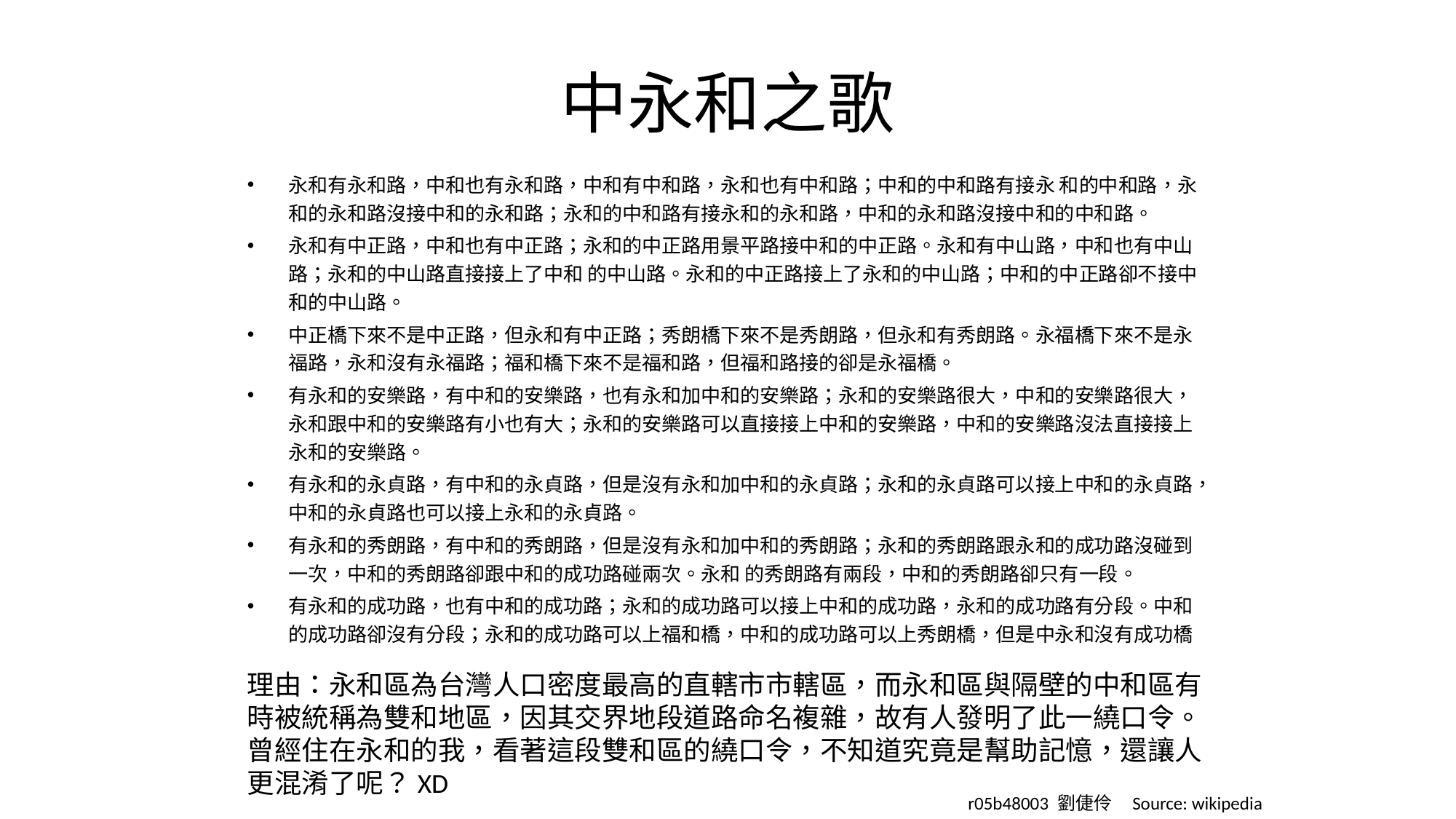

# 中永和之歌
永和有永和路，中和也有永和路，中和有中和路，永和也有中和路；中和的中和路有接永 和的中和路，永和的永和路沒接中和的永和路；永和的中和路有接永和的永和路，中和的永和路沒接中和的中和路。
永和有中正路，中和也有中正路；永和的中正路用景平路接中和的中正路。永和有中山路，中和也有中山路；永和的中山路直接接上了中和 的中山路。永和的中正路接上了永和的中山路；中和的中正路卻不接中和的中山路。
中正橋下來不是中正路，但永和有中正路；秀朗橋下來不是秀朗路，但永和有秀朗路。永福橋下來不是永福路，永和沒有永福路；福和橋下來不是福和路，但福和路接的卻是永福橋。
有永和的安樂路，有中和的安樂路，也有永和加中和的安樂路；永和的安樂路很大，中和的安樂路很大，永和跟中和的安樂路有小也有大；永和的安樂路可以直接接上中和的安樂路，中和的安樂路沒法直接接上永和的安樂路。
有永和的永貞路，有中和的永貞路，但是沒有永和加中和的永貞路；永和的永貞路可以接上中和的永貞路，中和的永貞路也可以接上永和的永貞路。
有永和的秀朗路，有中和的秀朗路，但是沒有永和加中和的秀朗路；永和的秀朗路跟永和的成功路沒碰到一次，中和的秀朗路卻跟中和的成功路碰兩次。永和 的秀朗路有兩段，中和的秀朗路卻只有一段。
有永和的成功路，也有中和的成功路；永和的成功路可以接上中和的成功路，永和的成功路有分段。中和的成功路卻沒有分段；永和的成功路可以上福和橋，中和的成功路可以上秀朗橋，但是中永和沒有成功橋
理由：永和區為台灣人口密度最高的直轄市市轄區，而永和區與隔壁的中和區有時被統稱為雙和地區，因其交界地段道路命名複雜，故有人發明了此一繞口令。曾經住在永和的我，看著這段雙和區的繞口令，不知道究竟是幫助記憶，還讓人更混淆了呢？XD
r05b48003 劉倢伶    Source: wikipedia